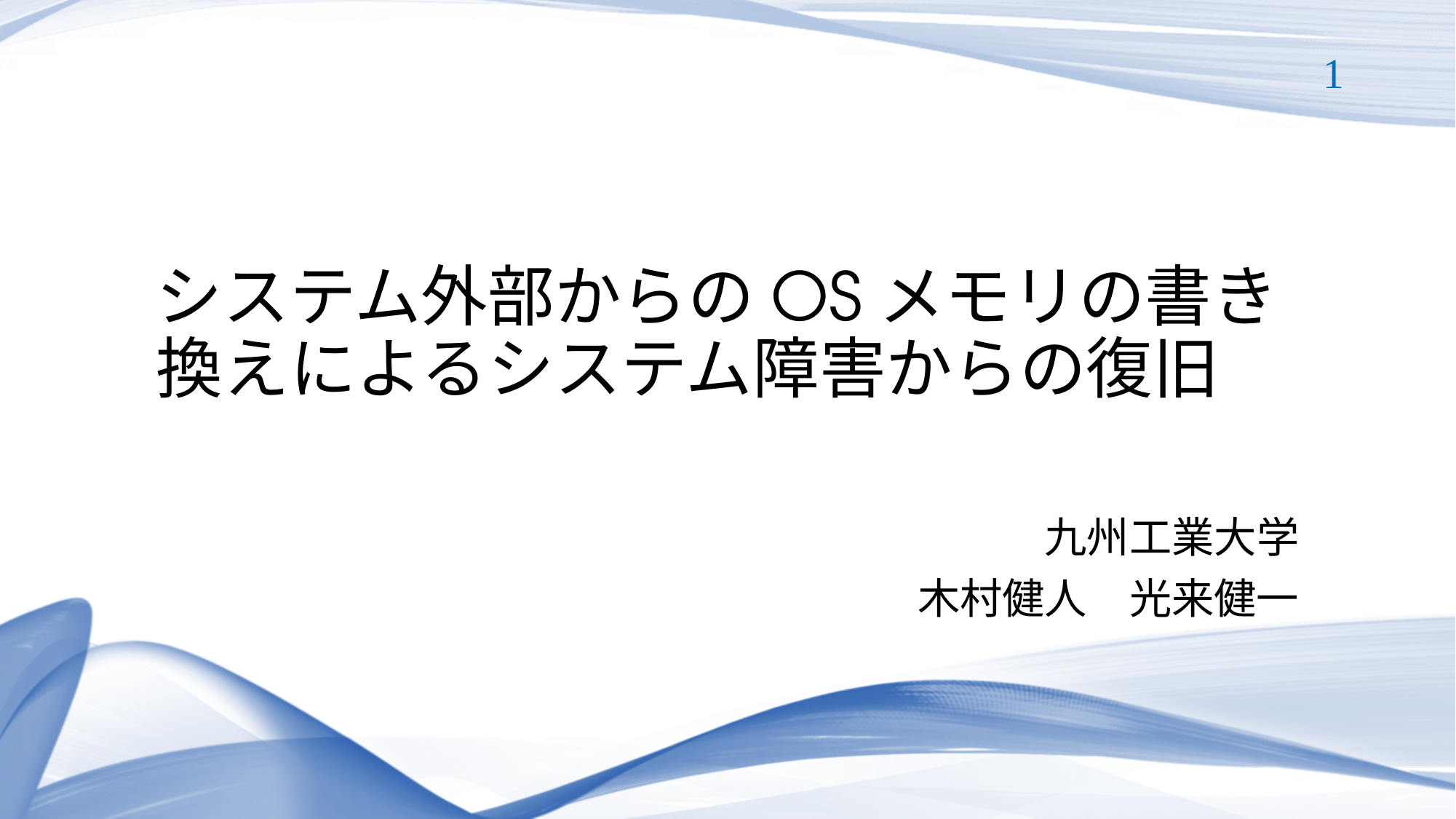

1
# システム外部からのOSメモリの書き換えによるシステム障害からの復旧
九州工業大学
木村健人　光来健一